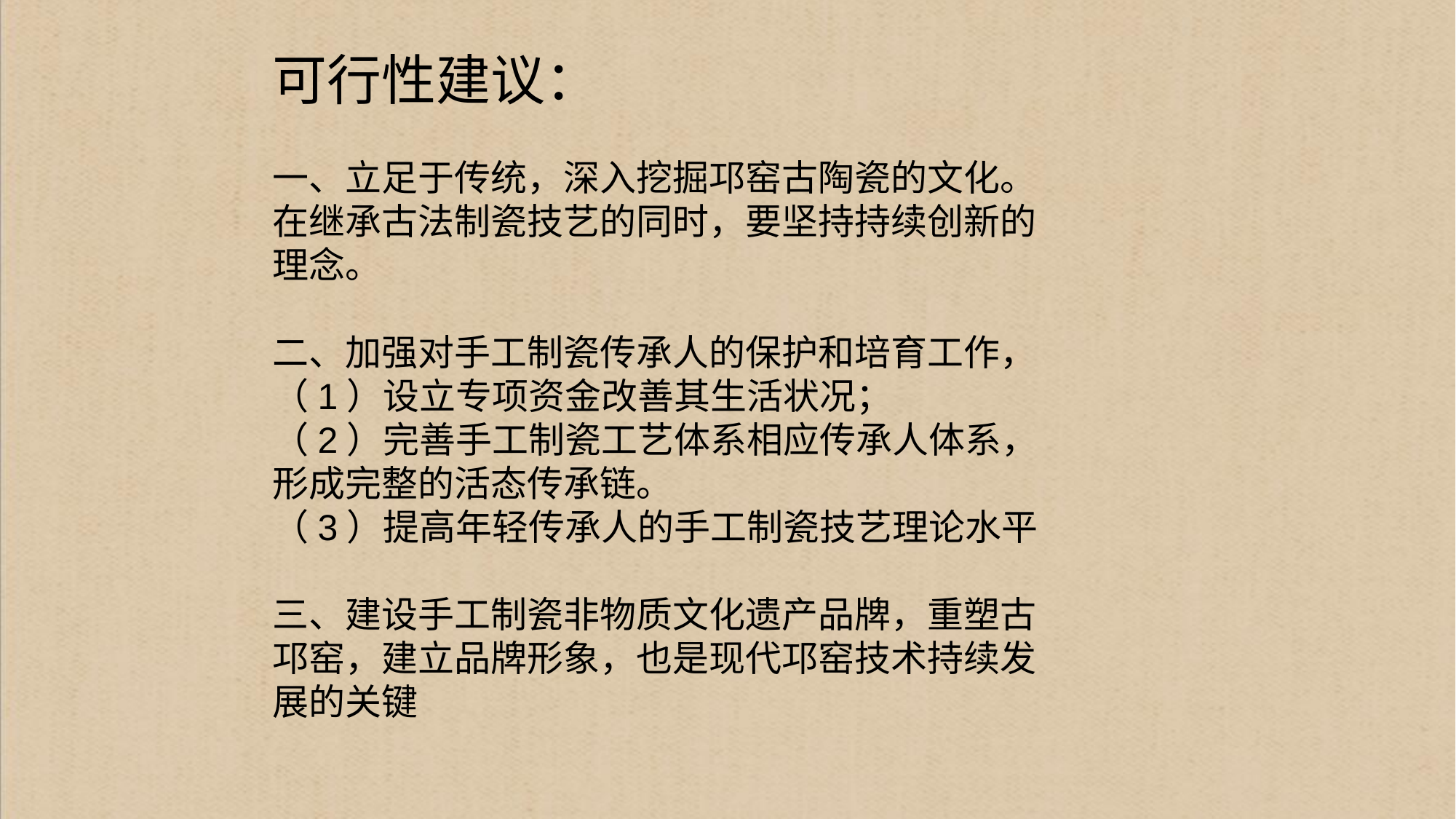

可行性建议：

一、立足于传统，深入挖掘邛窑古陶瓷的文化。在继承古法制瓷技艺的同时，要坚持持续创新的理念。

二、加强对手工制瓷传承人的保护和培育工作，
（1）设立专项资金改善其生活状况；
（2）完善手工制瓷工艺体系相应传承人体系，形成完整的活态传承链。
（3）提高年轻传承人的手工制瓷技艺理论水平

三、建设手工制瓷非物质文化遗产品牌，重塑古邛窑，建立品牌形象，也是现代邛窑技术持续发展的关键